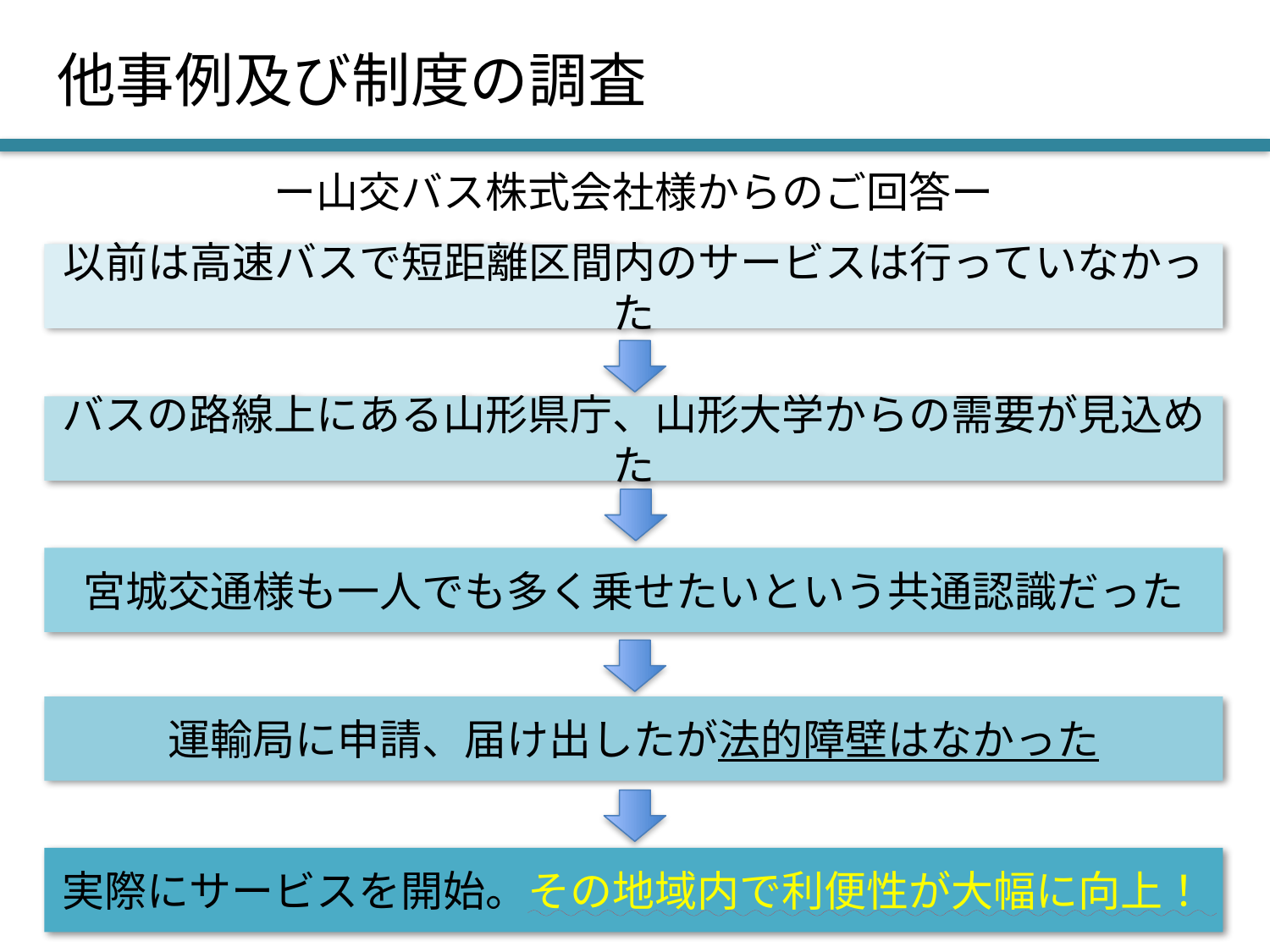

他事例及び制度の調査

ー山交バス株式会社様からのご回答ー
以前は高速バスで短距離区間内のサービスは行っていなかった

バスの路線上にある山形県庁、山形大学からの需要が見込めた

宮城交通様も一人でも多く乗せたいという共通認識だった

運輸局に申請、届け出したが法的障壁はなかった

実際にサービスを開始。その地域内で利便性が大幅に向上！